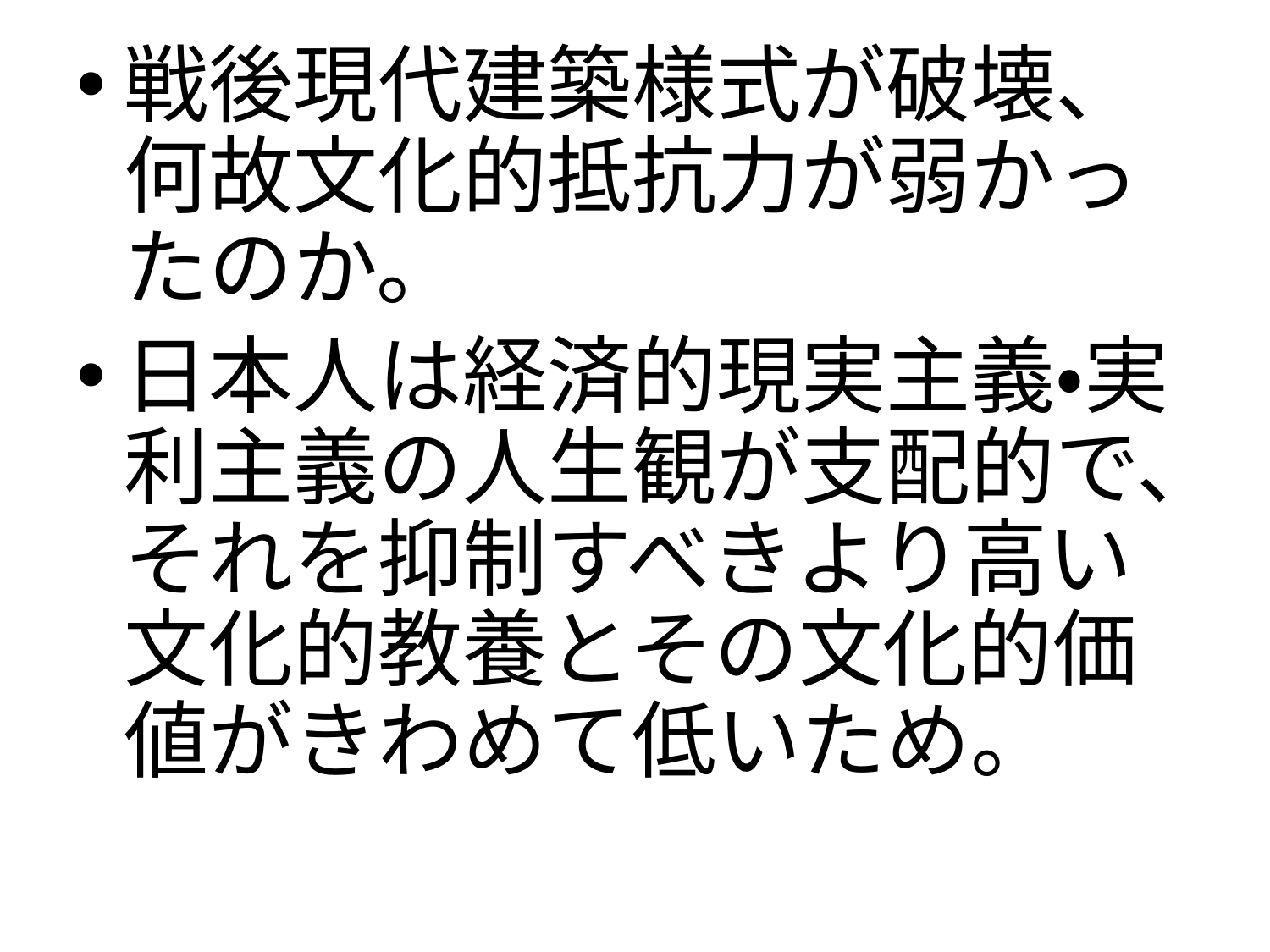

戦後現代建築様式が破壊、何故文化的抵抗力が弱かったのか。
日本人は経済的現実主義・実利主義の人生観が支配的で、それを抑制すべきより高い文化的教養とその文化的価値がきわめて低いため。